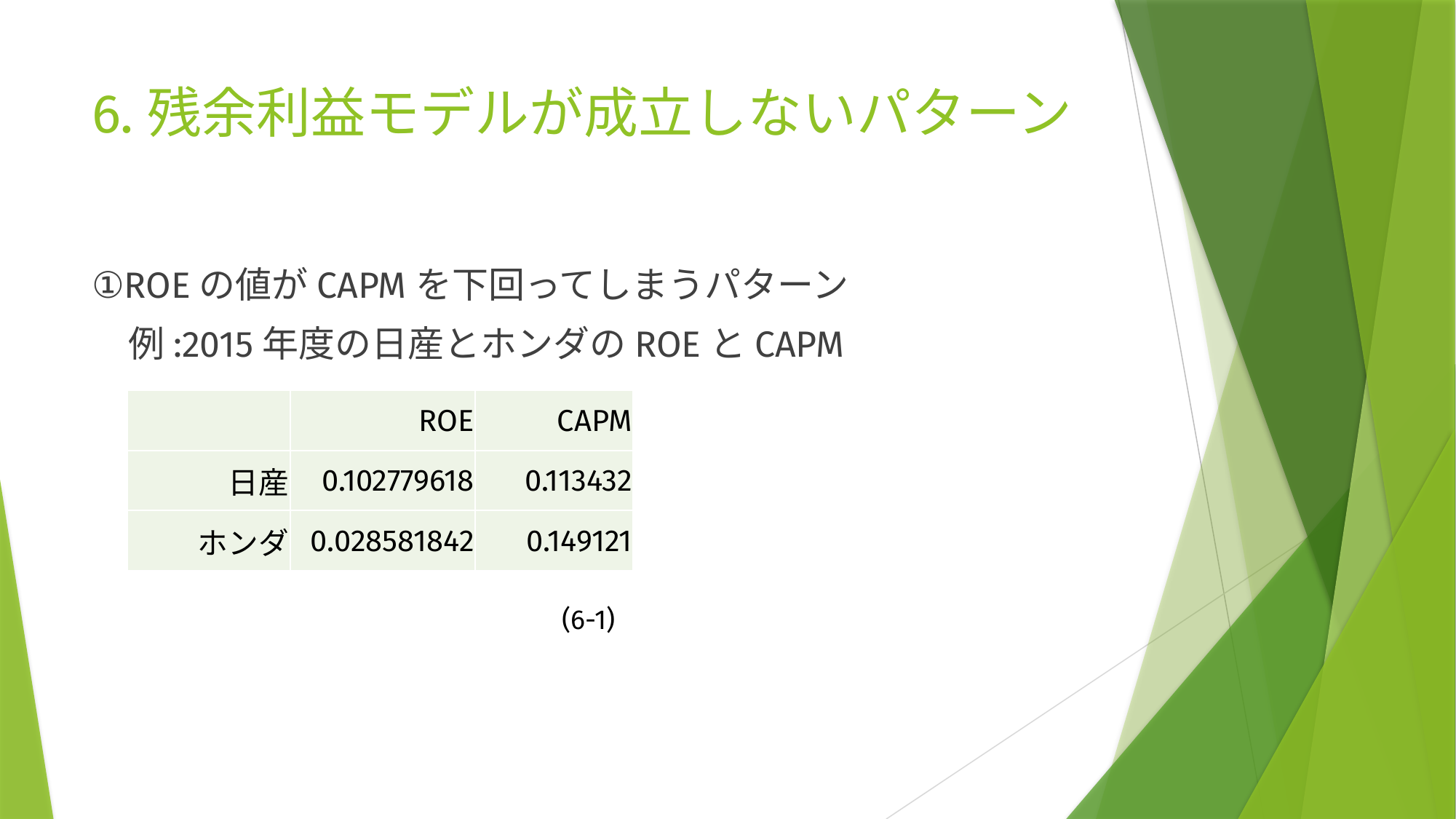

# 6.残余利益モデルが成立しないパターン
①ROEの値がCAPMを下回ってしまうパターン
　例:2015年度の日産とホンダのROEとCAPM

|  | ROE | CAPM |
| --- | --- | --- |
| 日産 | 0.102779618 | 0.113432 |
| ホンダ | 0.028581842 | 0.149121 |
(6-1)